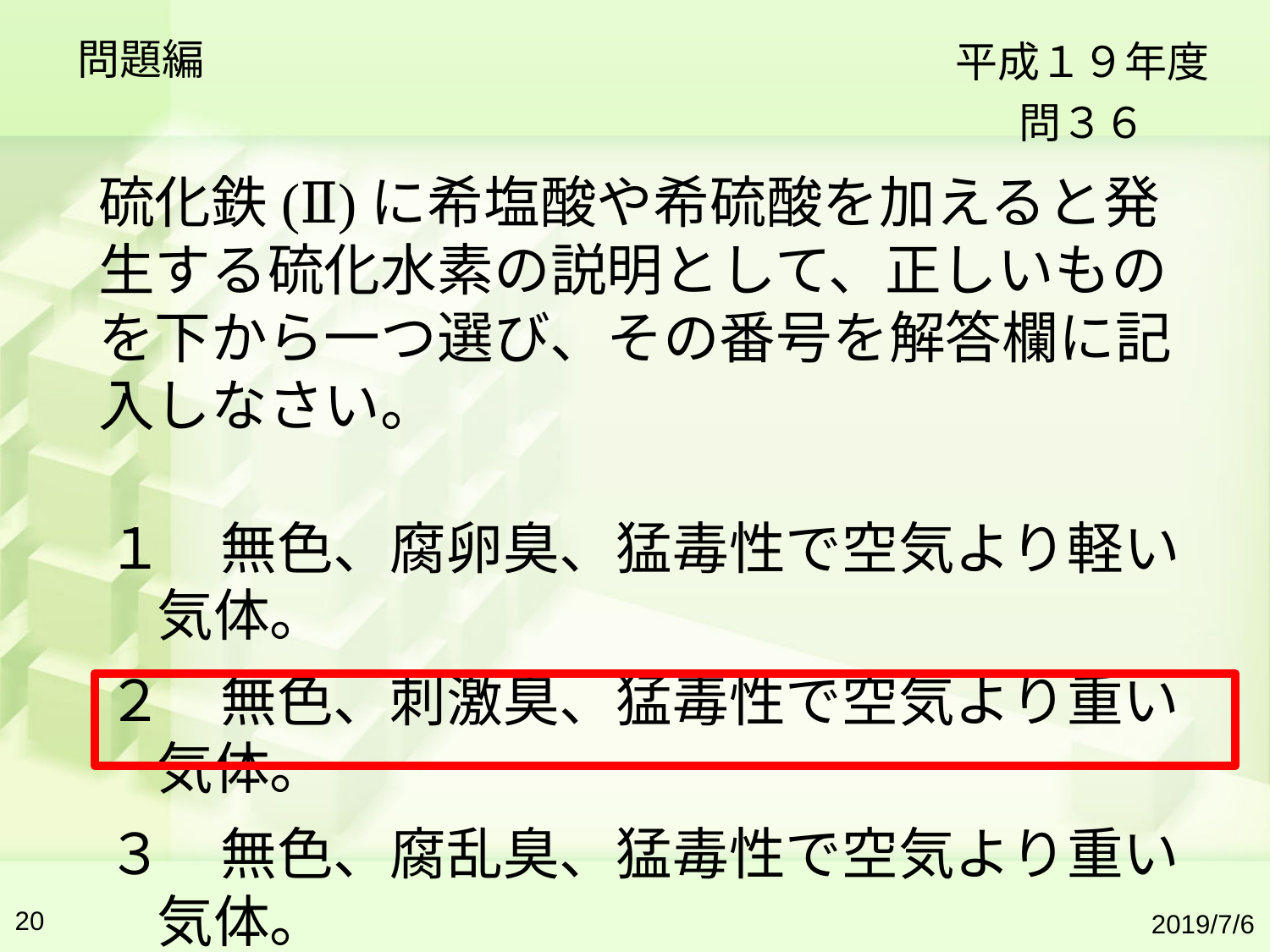

問題編
平成１９年度
問３６
硫化鉄(Ⅱ)に希塩酸や希硫酸を加えると発生する硫化水素の説明として、正しいものを下から一つ選び、その番号を解答欄に記入しなさい。
１　無色、腐卵臭、猛毒性で空気より軽い気体。
２　無色、刺激臭、猛毒性で空気より重い気体。
３　無色、腐乱臭、猛毒性で空気より重い気体。
４　黒色、腐乱臭、猛毒性で空気より軽い気体。

20
2019/7/6